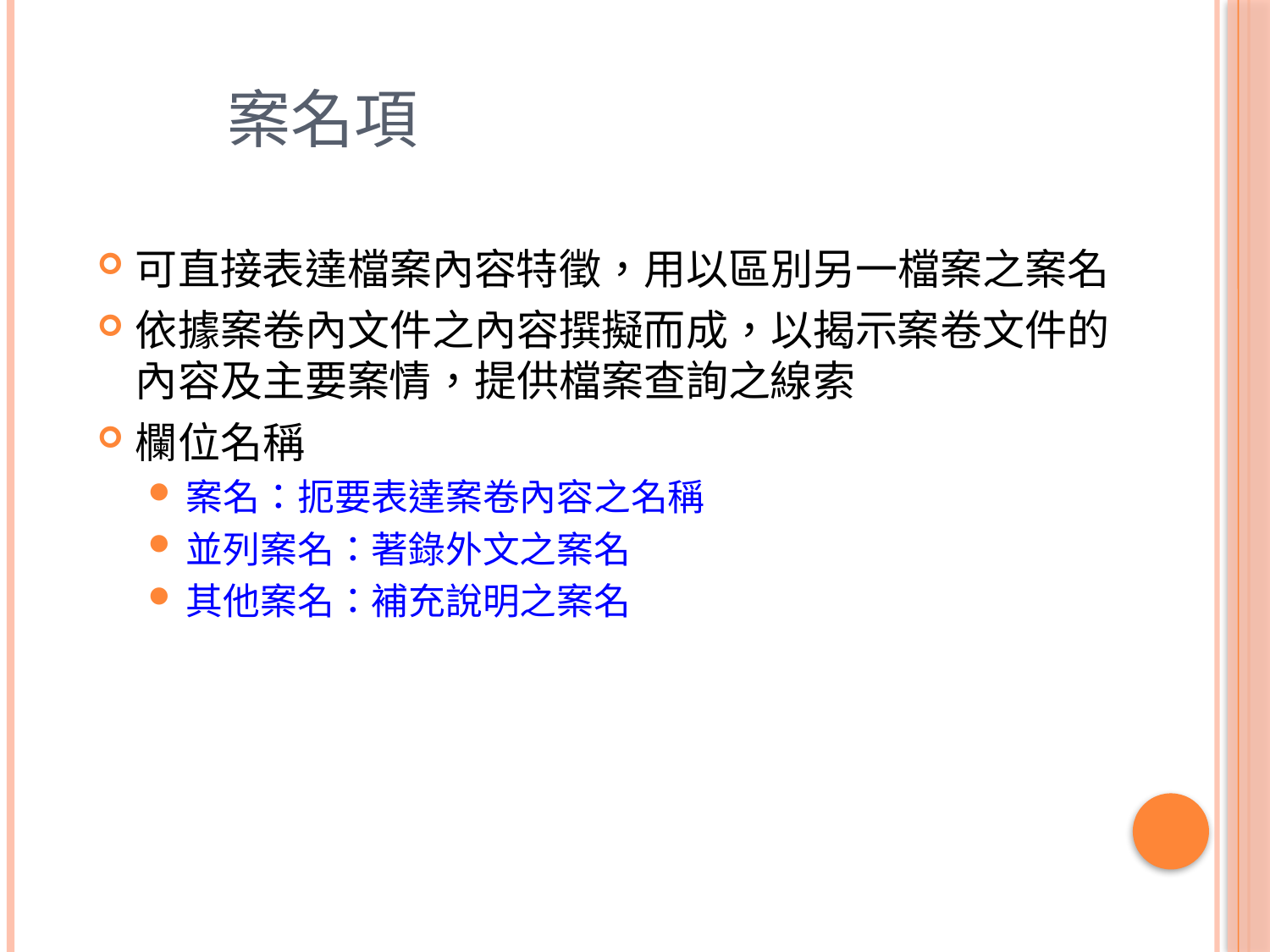

# 案名項
可直接表達檔案內容特徵，用以區別另一檔案之案名
依據案卷內文件之內容撰擬而成，以揭示案卷文件的內容及主要案情，提供檔案查詢之線索
欄位名稱
案名：扼要表達案卷內容之名稱
並列案名：著錄外文之案名
其他案名：補充說明之案名